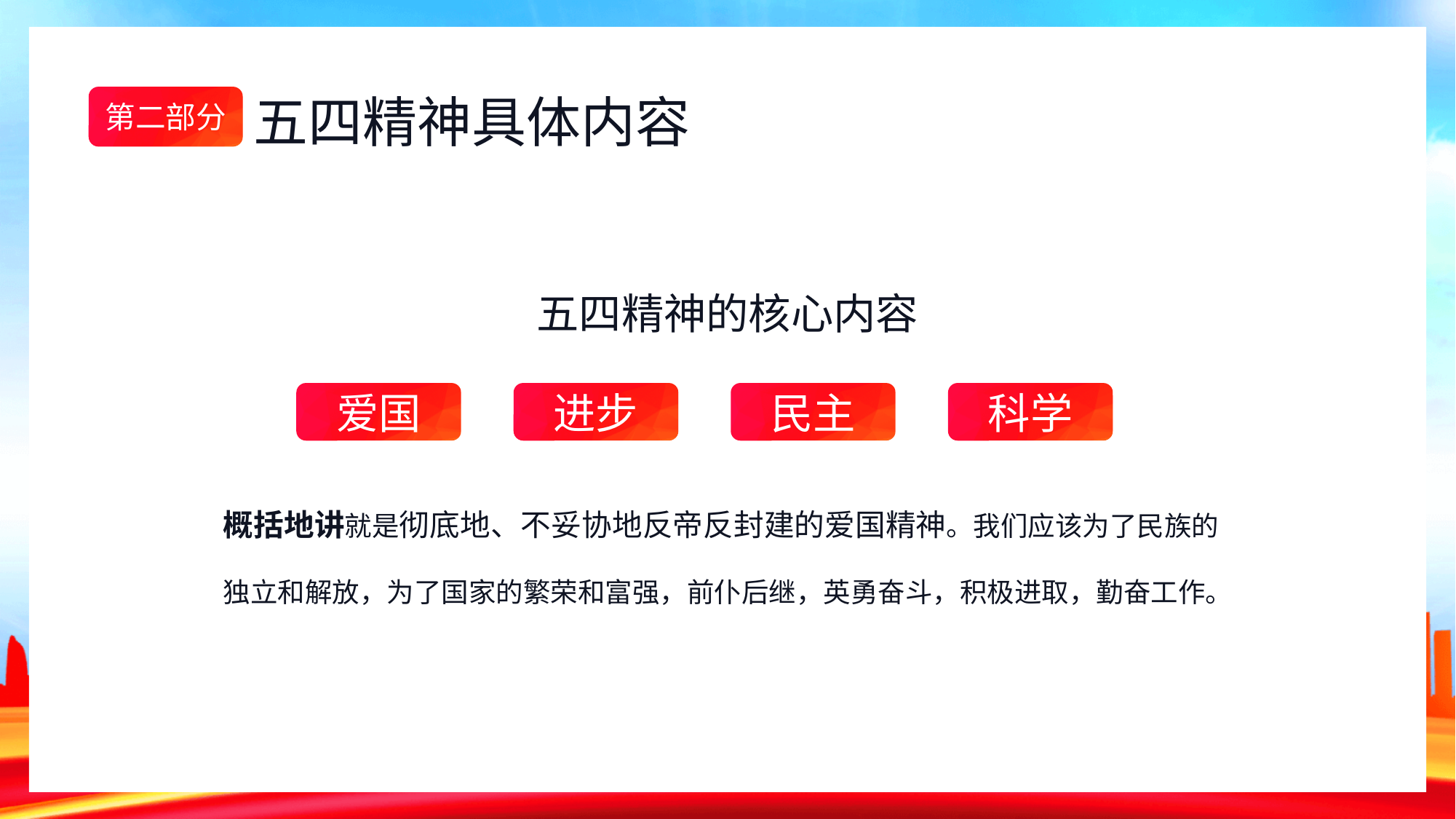

五四精神的核心内容
爱国
进步
民主
科学
概括地讲就是彻底地、不妥协地反帝反封建的爱国精神。我们应该为了民族的独立和解放，为了国家的繁荣和富强，前仆后继，英勇奋斗，积极进取，勤奋工作。